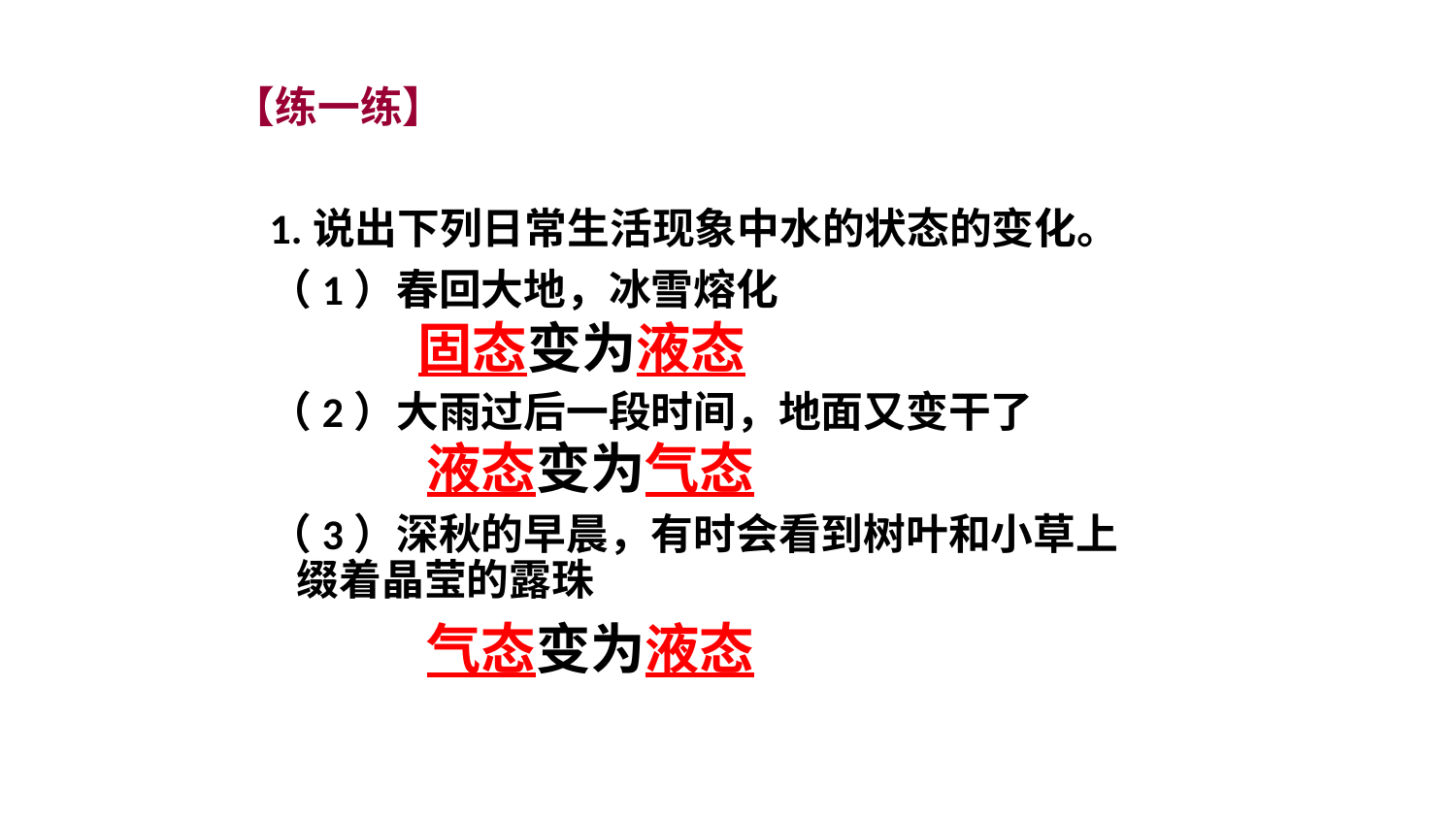

【练一练】

1.说出下列日常生活现象中水的状态的变化。
（1）春回大地，冰雪熔化

（2）大雨过后一段时间，地面又变干了

（3）深秋的早晨，有时会看到树叶和小草上缀着晶莹的露珠
固态变为液态
液态变为气态
气态变为液态